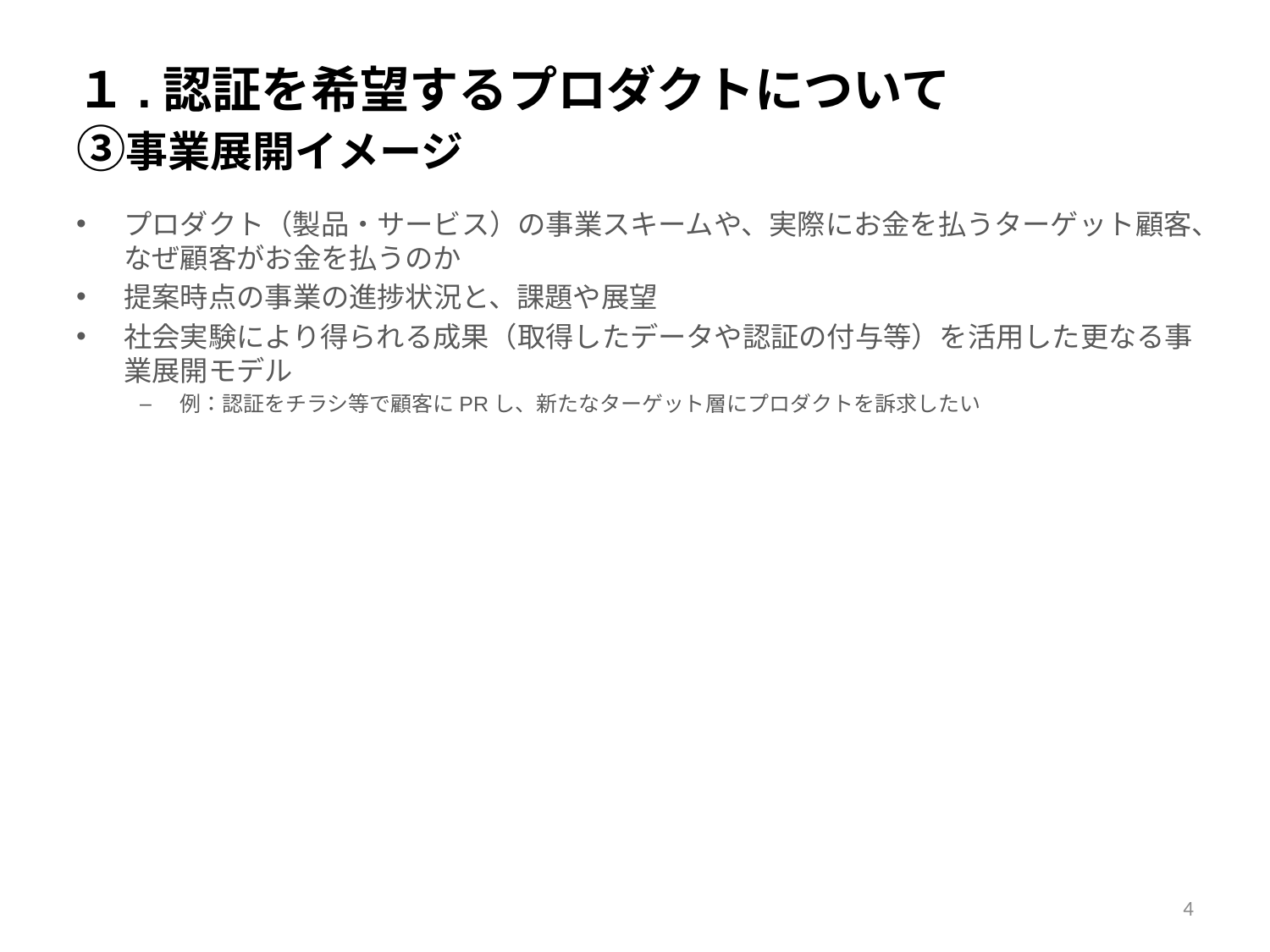

# １.認証を希望するプロダクトについて ③事業展開イメージ
プロダクト（製品・サービス）の事業スキームや、実際にお金を払うターゲット顧客、なぜ顧客がお金を払うのか
提案時点の事業の進捗状況と、課題や展望
社会実験により得られる成果（取得したデータや認証の付与等）を活用した更なる事業展開モデル
例：認証をチラシ等で顧客にPRし、新たなターゲット層にプロダクトを訴求したい
4